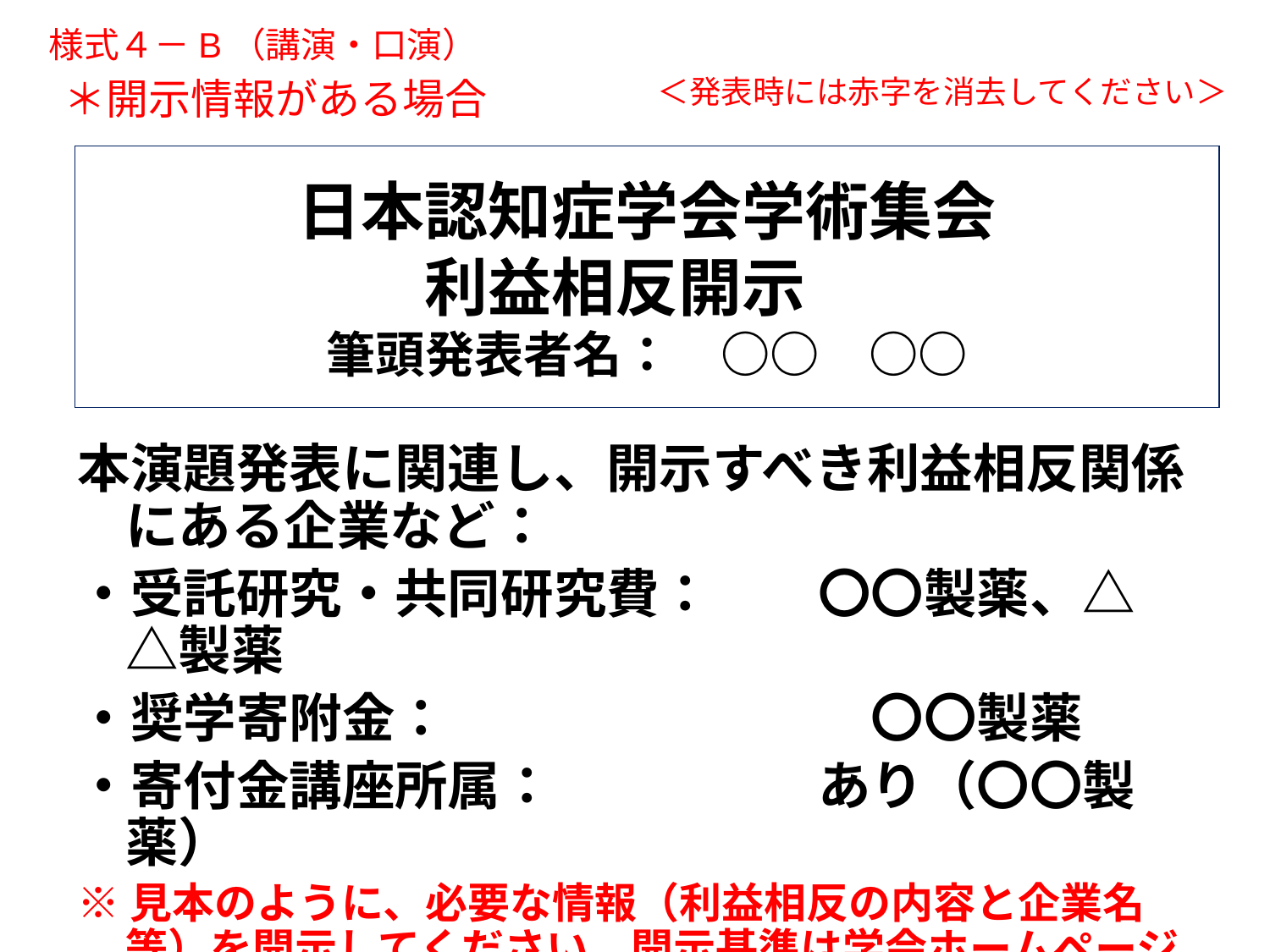

様式４－B（講演・口演）
＊開示情報がある場合
＜発表時には赤字を消去してください＞
日本認知症学会学術集会
利益相反開示　
筆頭発表者名：　○○　○○
本演題発表に関連し、開示すべき利益相反関係にある企業など：
・受託研究・共同研究費：　　〇〇製薬、△△製薬
・奨学寄附金：　　　　　　　　〇〇製薬
・寄付金講座所属：　　　　　あり（〇〇製薬）
※見本のように、必要な情報（利益相反の内容と企業名等）を開示してください。開示基準は学会ホームページをご参照下さい。